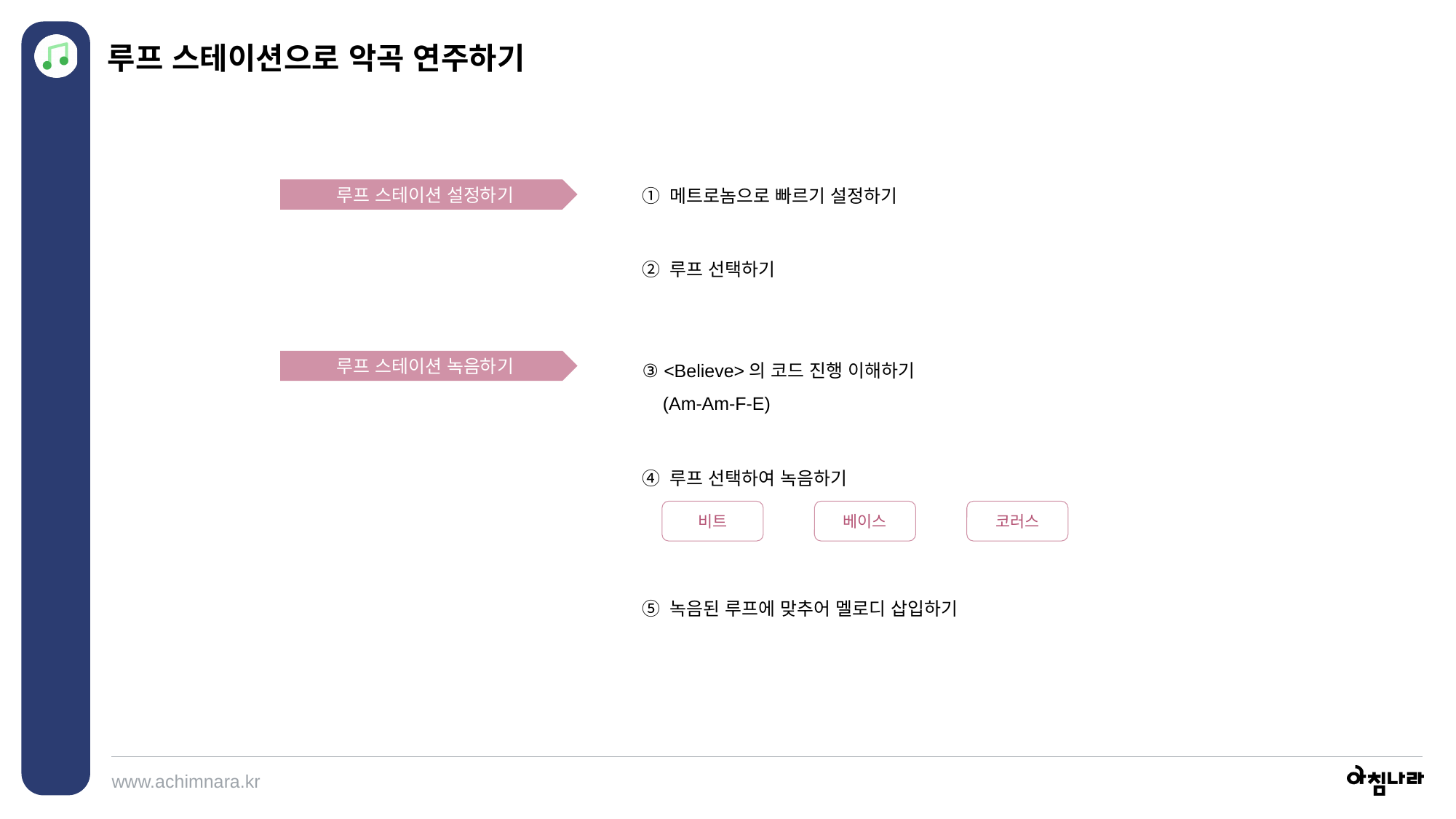

루프 스테이션으로 악곡 연주하기
① 메트로놈으로 빠르기 설정하기
루프 스테이션 설정하기
② 루프 선택하기
③ <Believe>의 코드 진행 이해하기
    (Am-Am-F-E)
루프 스테이션 녹음하기
④ 루프 선택하여 녹음하기
코러스
비트
베이스
⑤ 녹음된 루프에 맞추어 멜로디 삽입하기